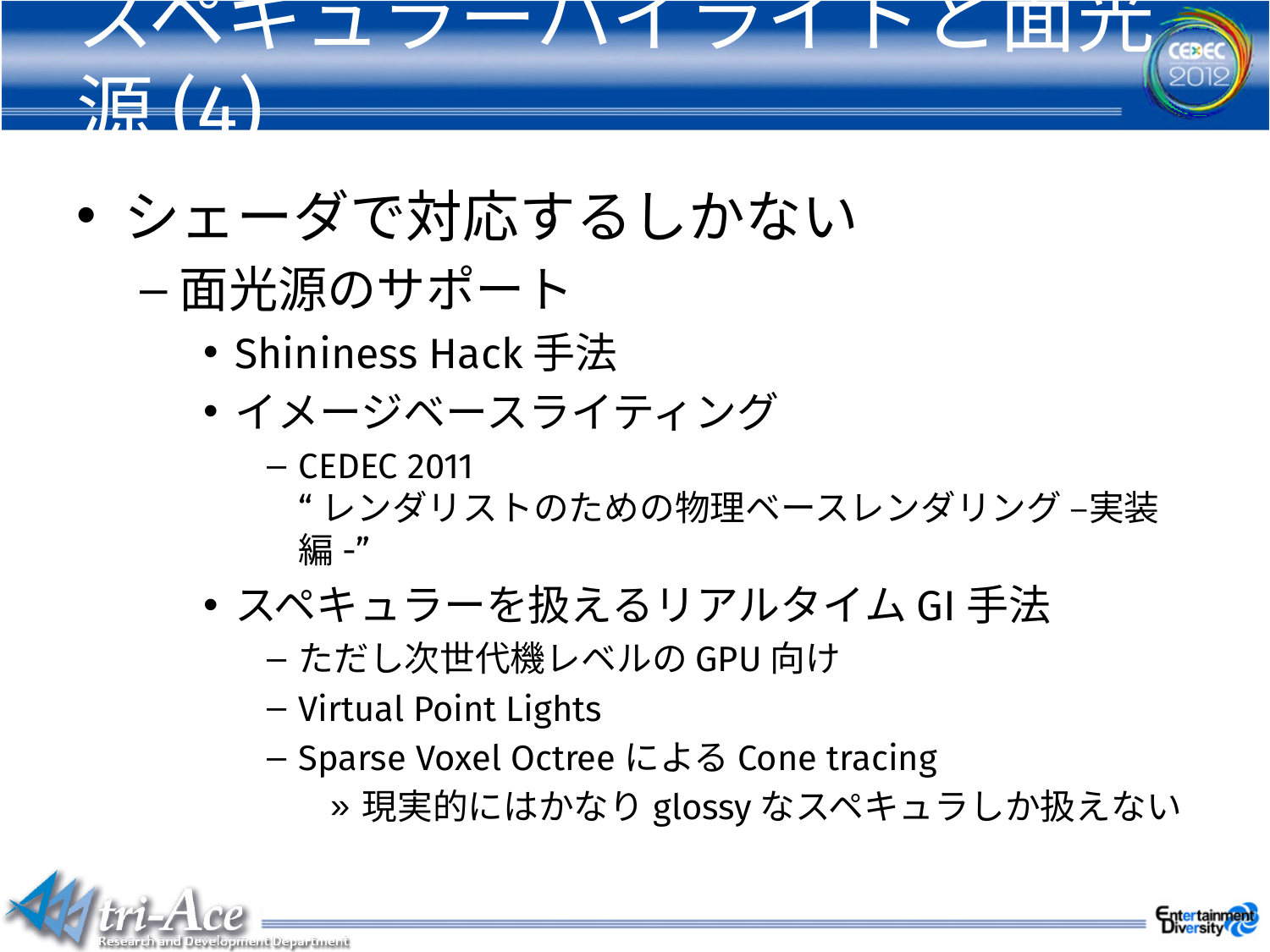

# スペキュラーハイライトと面光源(4)
シェーダで対応するしかない
面光源のサポート
Shininess Hack手法
イメージベースライティング
CEDEC 2011
“レンダリストのための物理ベースレンダリング –実装編-”
スペキュラーを扱えるリアルタイムGI手法
ただし次世代機レベルのGPU向け
Virtual Point Lights
Sparse Voxel OctreeによるCone tracing
現実的にはかなりglossyなスペキュラしか扱えない